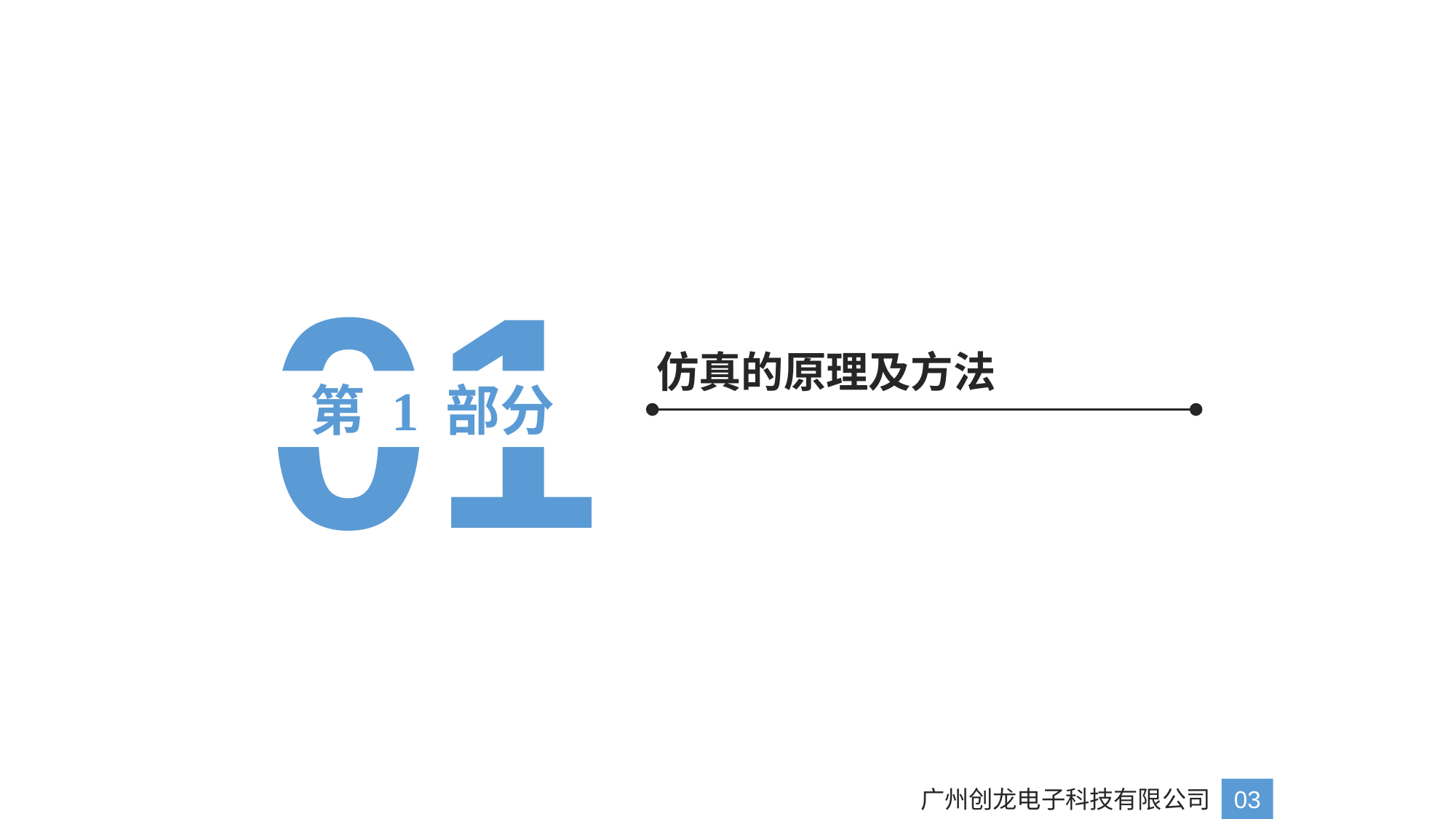

01
仿真的原理及方法

第 1 部分

广州创龙电子科技有限公司
03